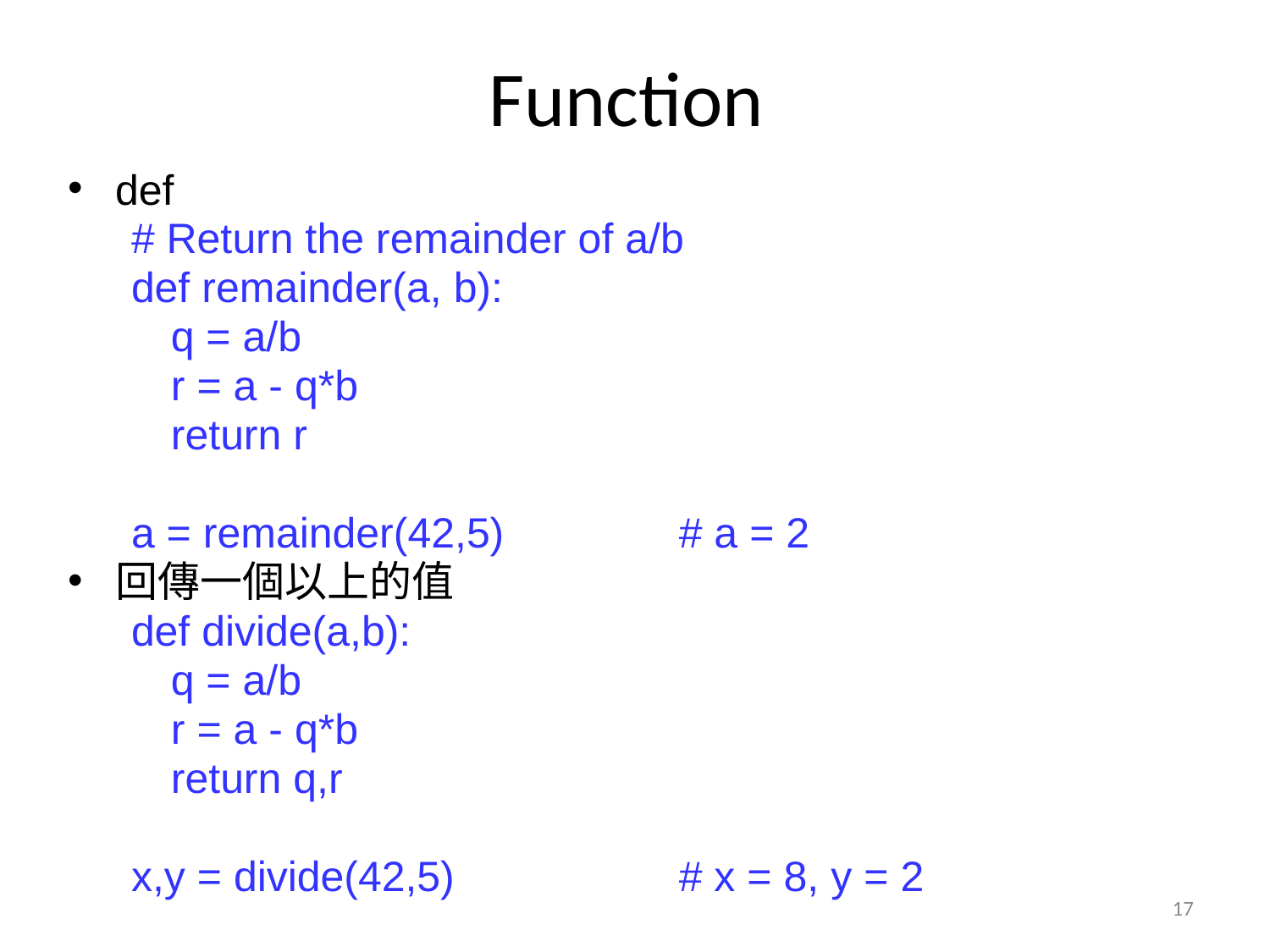

# Function
def
# Return the remainder of a/b
def remainder(a, b):
	q = a/b
	r = a - q*b
	return r

a = remainder(42,5) 		# a = 2
回傳一個以上的值
def divide(a,b):
	q = a/b
	r = a - q*b
	return q,r

x,y = divide(42,5) 		# x = 8, y = 2

17